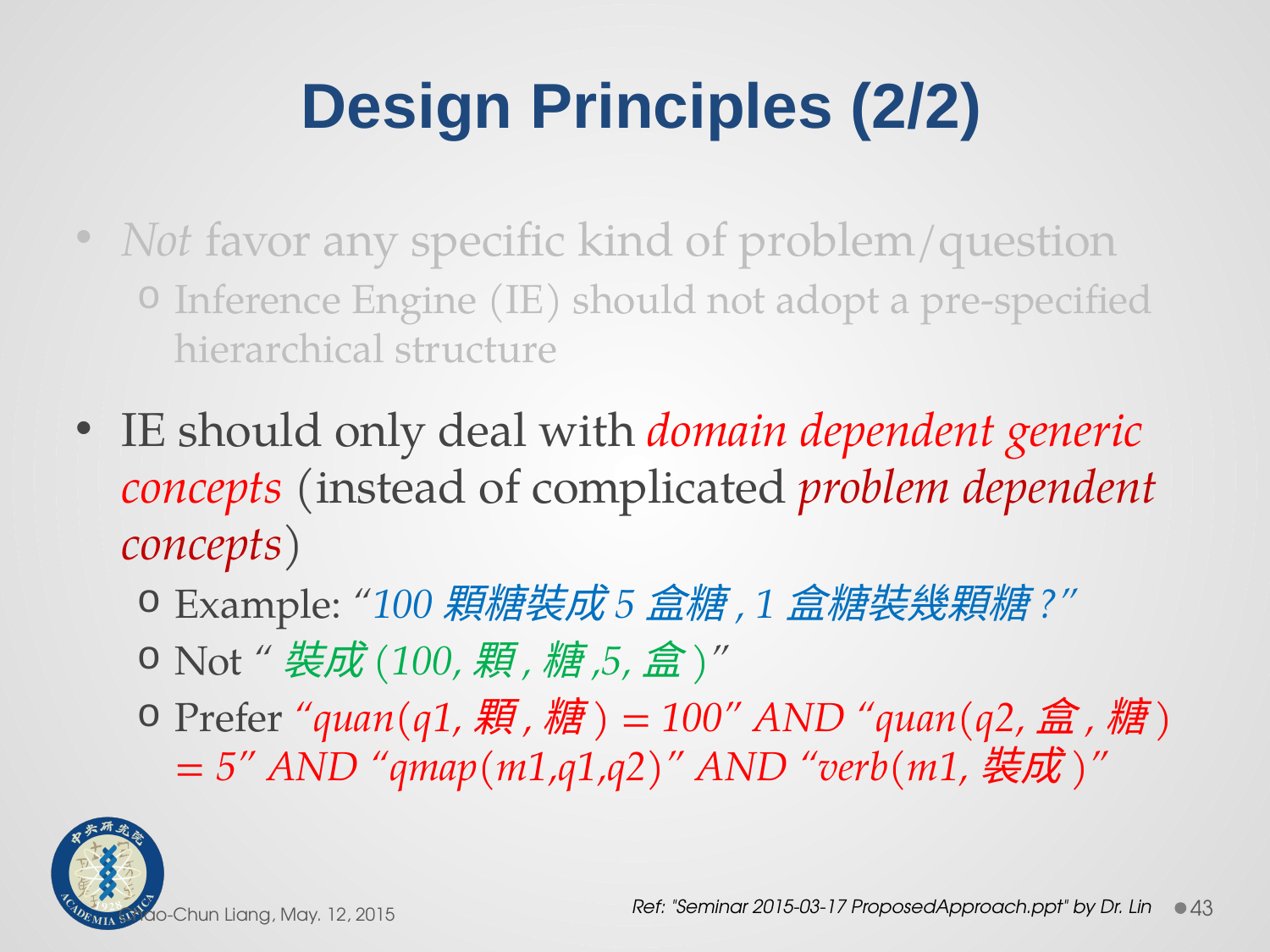

Design Principles (2/2)
Not favor any specific kind of problem/question
Inference Engine (IE) should not adopt a pre-specified hierarchical structure

IE should only deal with domain dependent generic concepts (instead of complicated problem dependent concepts)
Example: “100顆糖裝成5盒糖, 1盒糖裝幾顆糖?”
Not “裝成(100,顆,糖,5,盒)”
Prefer “quan(q1,顆,糖) = 100” AND “quan(q2,盒,糖) = 5” AND “qmap(m1,q1,q2)” AND “verb(m1,裝成)”

43
Ref: "Seminar 2015-03-17 ProposedApproach.ppt" by Dr. Lin
Chao-Chun Liang, May. 12, 2015